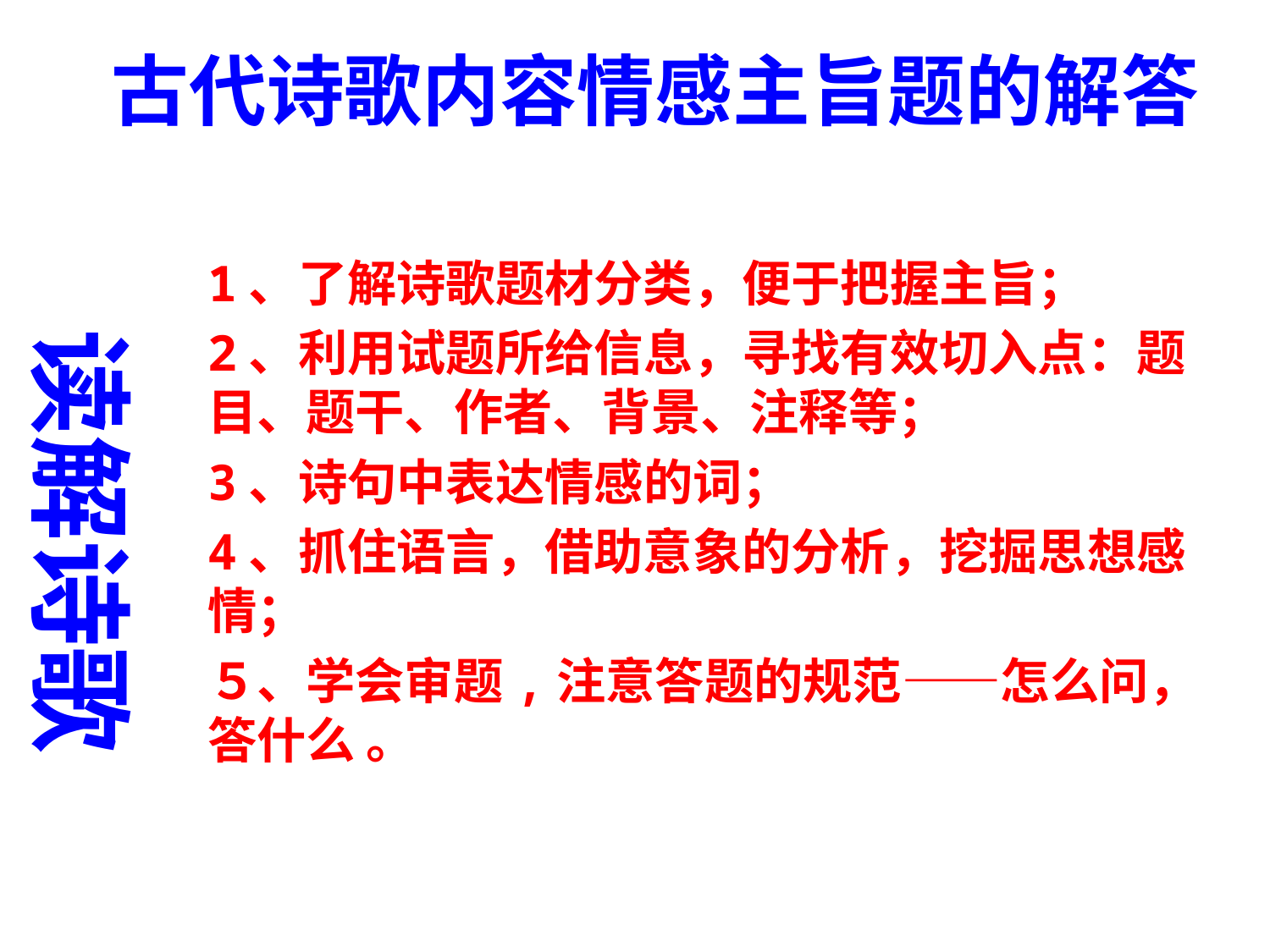

古代诗歌内容情感主旨题的解答
1、了解诗歌题材分类，便于把握主旨；
2、利用试题所给信息，寻找有效切入点：题目、题干、作者、背景、注释等；
3、诗句中表达情感的词；
4、抓住语言，借助意象的分析，挖掘思想感情；
５、学会审题,注意答题的规范——怎么问，答什么 。
读解诗歌